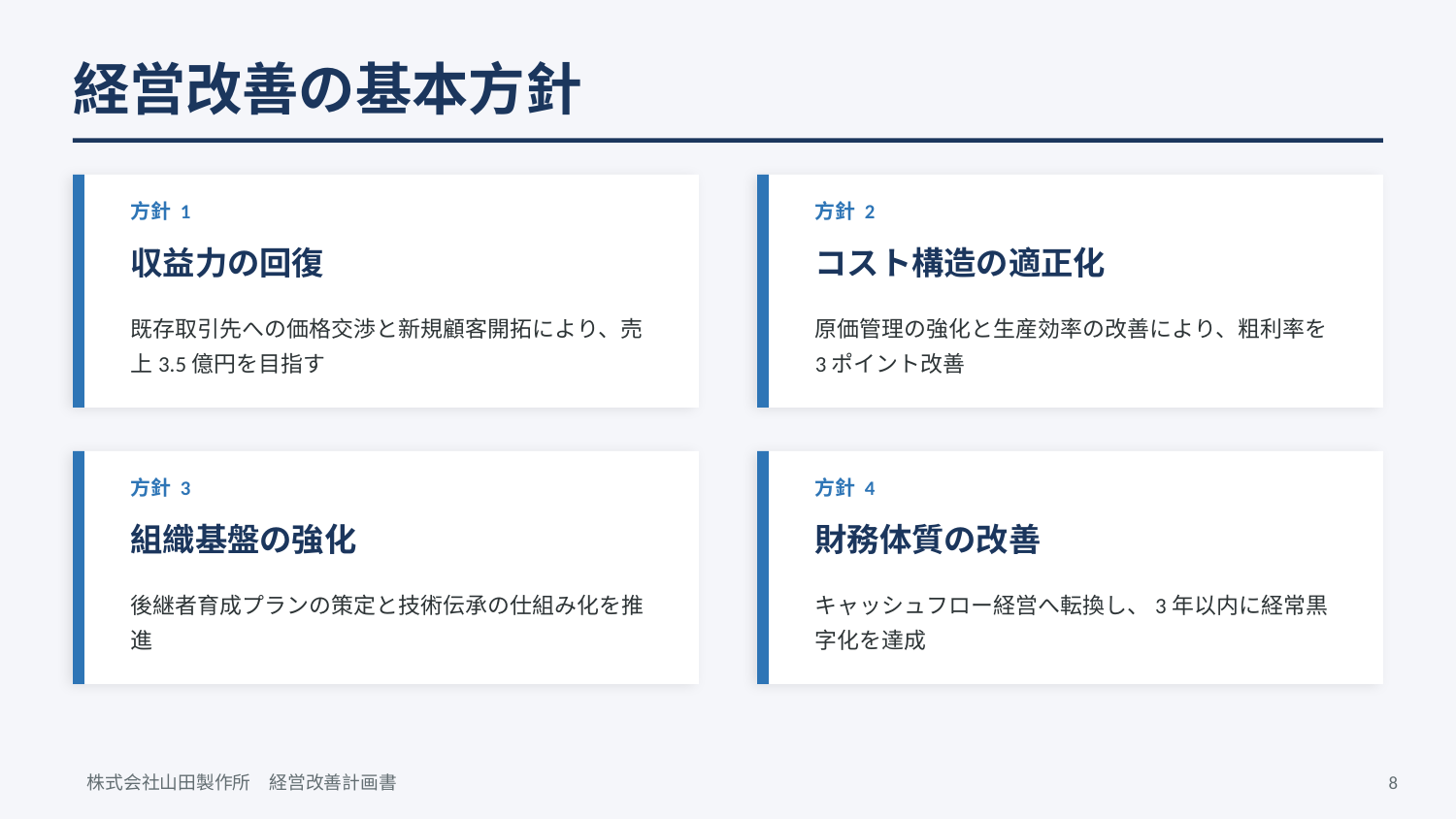

経営改善の基本方針

方針 1
方針 2
収益力の回復
コスト構造の適正化
既存取引先への価格交渉と新規顧客開拓により、売上3.5億円を目指す
原価管理の強化と生産効率の改善により、粗利率を3ポイント改善

方針 3
方針 4
組織基盤の強化
財務体質の改善
後継者育成プランの策定と技術伝承の仕組み化を推進
キャッシュフロー経営へ転換し、3年以内に経常黒字化を達成
株式会社山田製作所　経営改善計画書
8